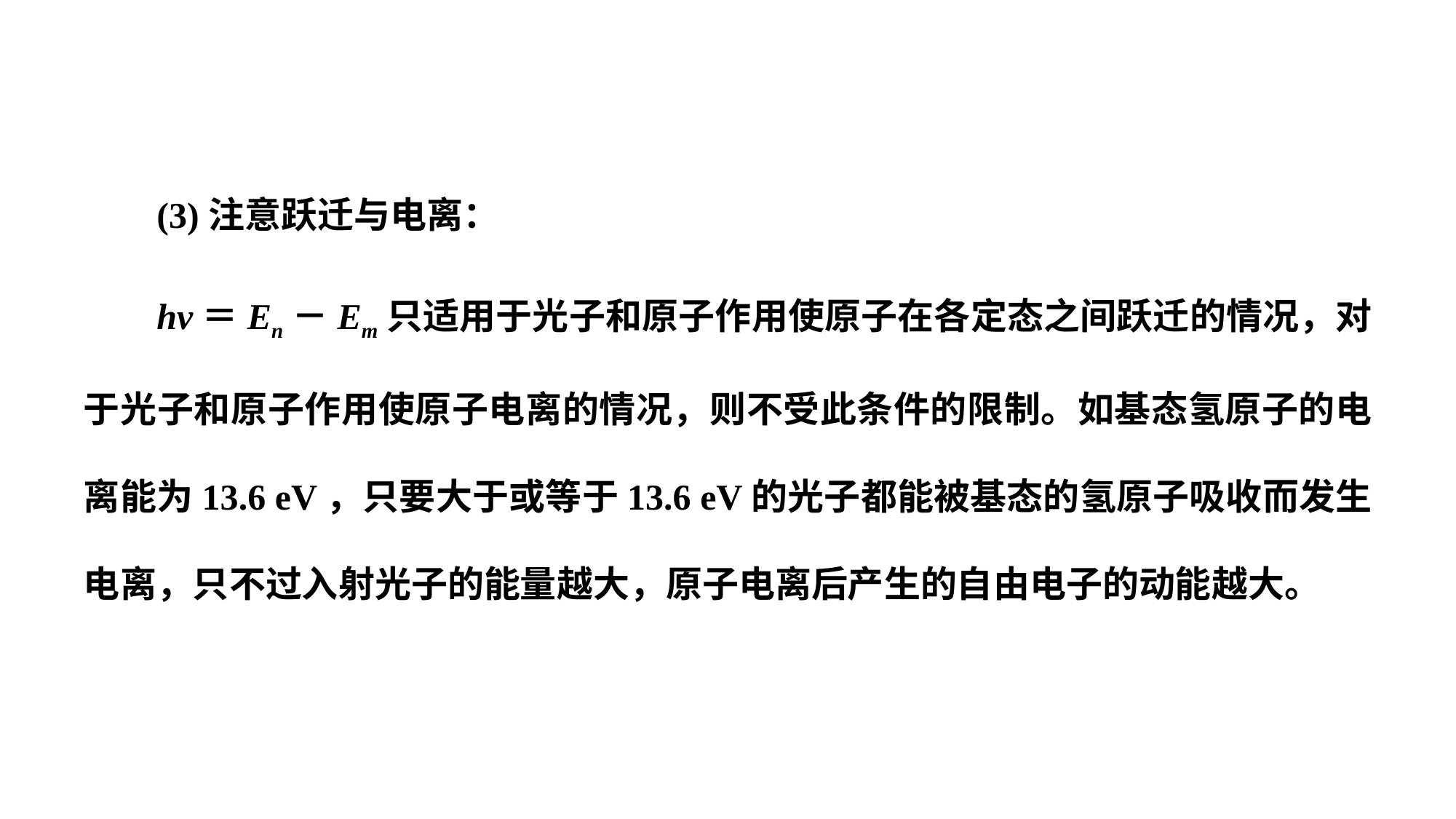

(3)注意跃迁与电离：
hν＝En－Em只适用于光子和原子作用使原子在各定态之间跃迁的情况，对于光子和原子作用使原子电离的情况，则不受此条件的限制。如基态氢原子的电离能为13.6 eV，只要大于或等于13.6 eV的光子都能被基态的氢原子吸收而发生电离，只不过入射光子的能量越大，原子电离后产生的自由电子的动能越大。